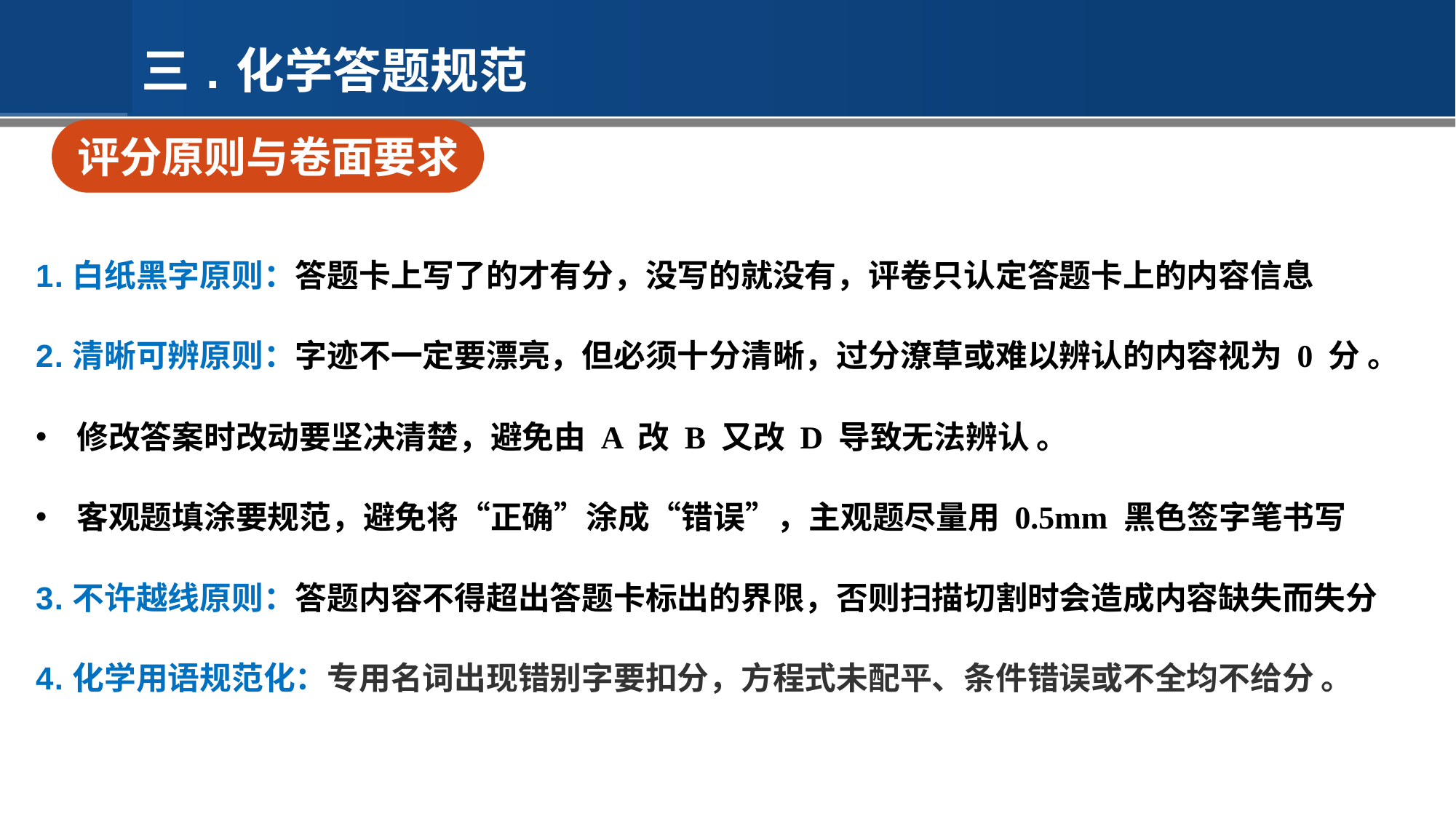

三.化学答题规范
评分原则与卷面要求
‌白纸黑字原则‌：答题卡上写了的才有分，没写的就没有，评卷只认定答题卡上的内容信息 ‌‌‌
‌清晰可辨原则‌：字迹不一定要漂亮，但必须十分清晰，过分潦草或难以辨认的内容视为 0 分 。
修改答案时改动要坚决清楚，避免由 A 改 B 又改 D 导致无法辨认 。
客观题填涂要规范，避免将“正确”涂成“错误”，主观题尽量用 0.5mm 黑色签字笔书写 ‌‌‌
‌不许越线原则‌：答题内容不得超出答题卡标出的界限，否则扫描切割时会造成内容缺失而失分 ‌‌‌
‌化学用语规范化‌：专用名词出现错别字要扣分，方程式未配平、条件错误或不全均不给分 。‌‌‌
16